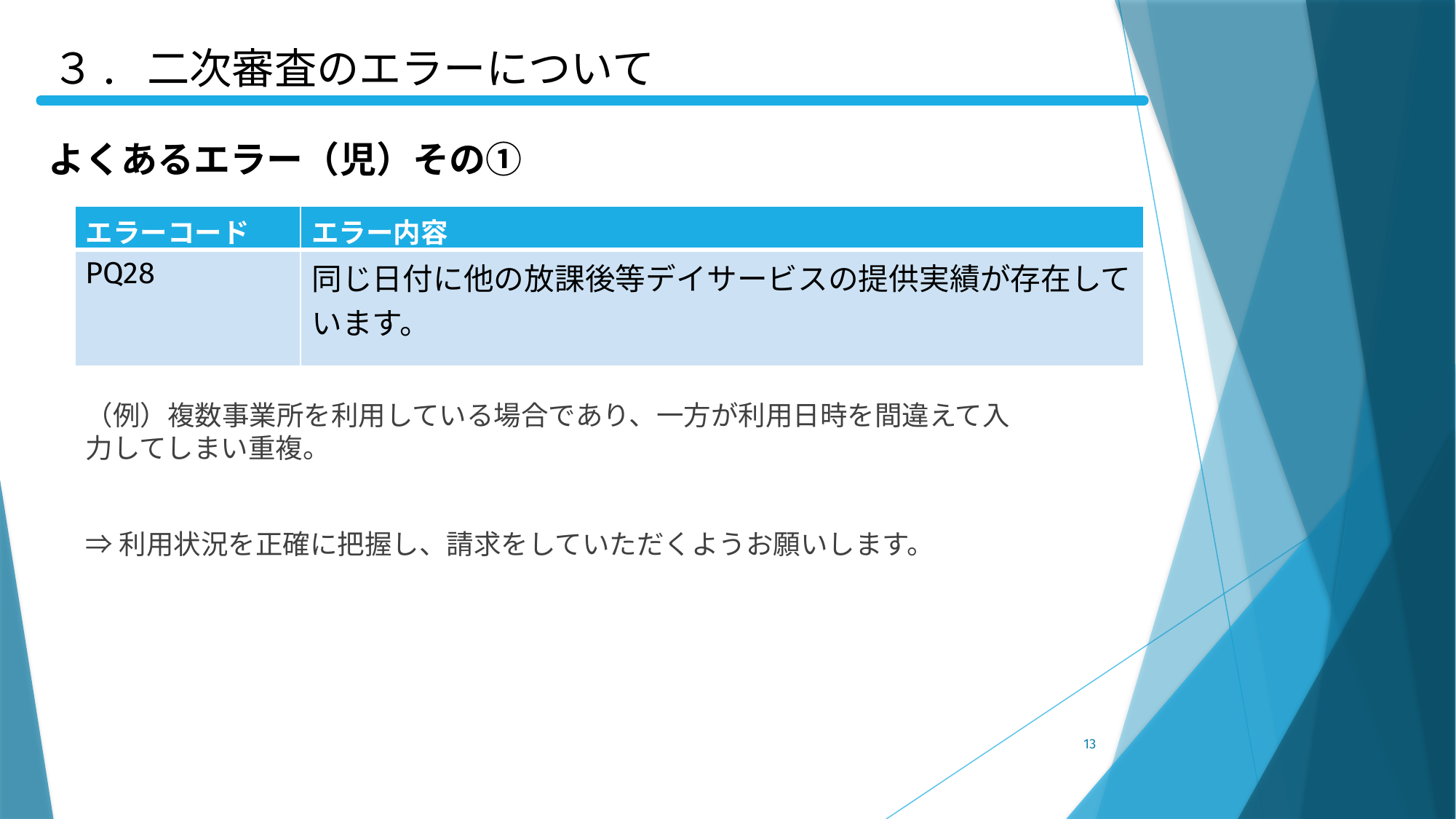

３.  二次審査のエラーについて
よくあるエラー（児）その①
| エラーコード | エラー内容 |
| --- | --- |
| PQ28 | 同じ日付に他の放課後等デイサービスの提供実績が存在しています。 |
（例）複数事業所を利用している場合であり、一方が利用日時を間違えて入力してしまい重複。

⇒利用状況を正確に把握し、請求をしていただくようお願いします。
13